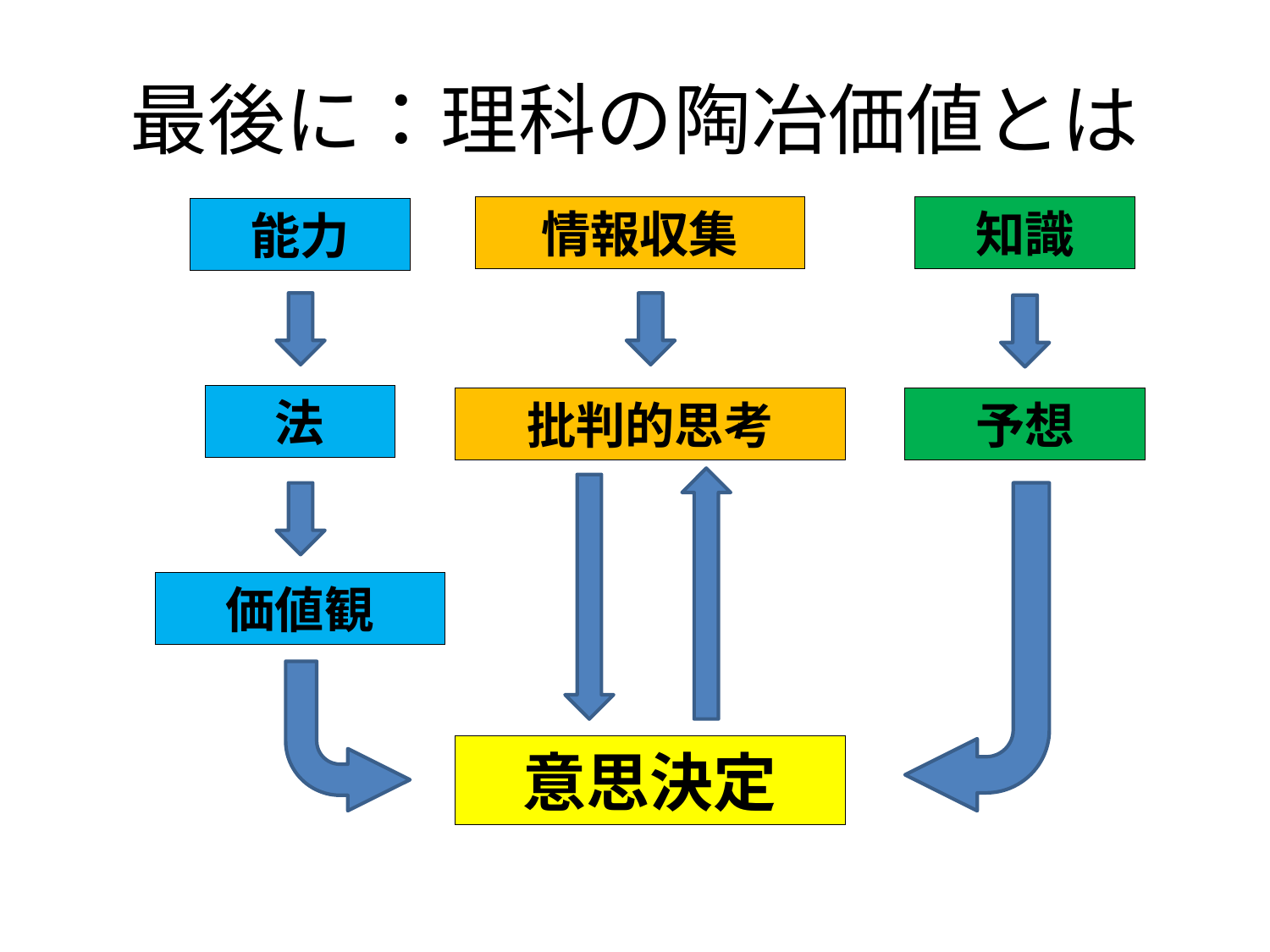

# 最後に：理科の陶冶価値とは
情報収集
知識
能力

法
批判的思考
予想

価値観

意思決定